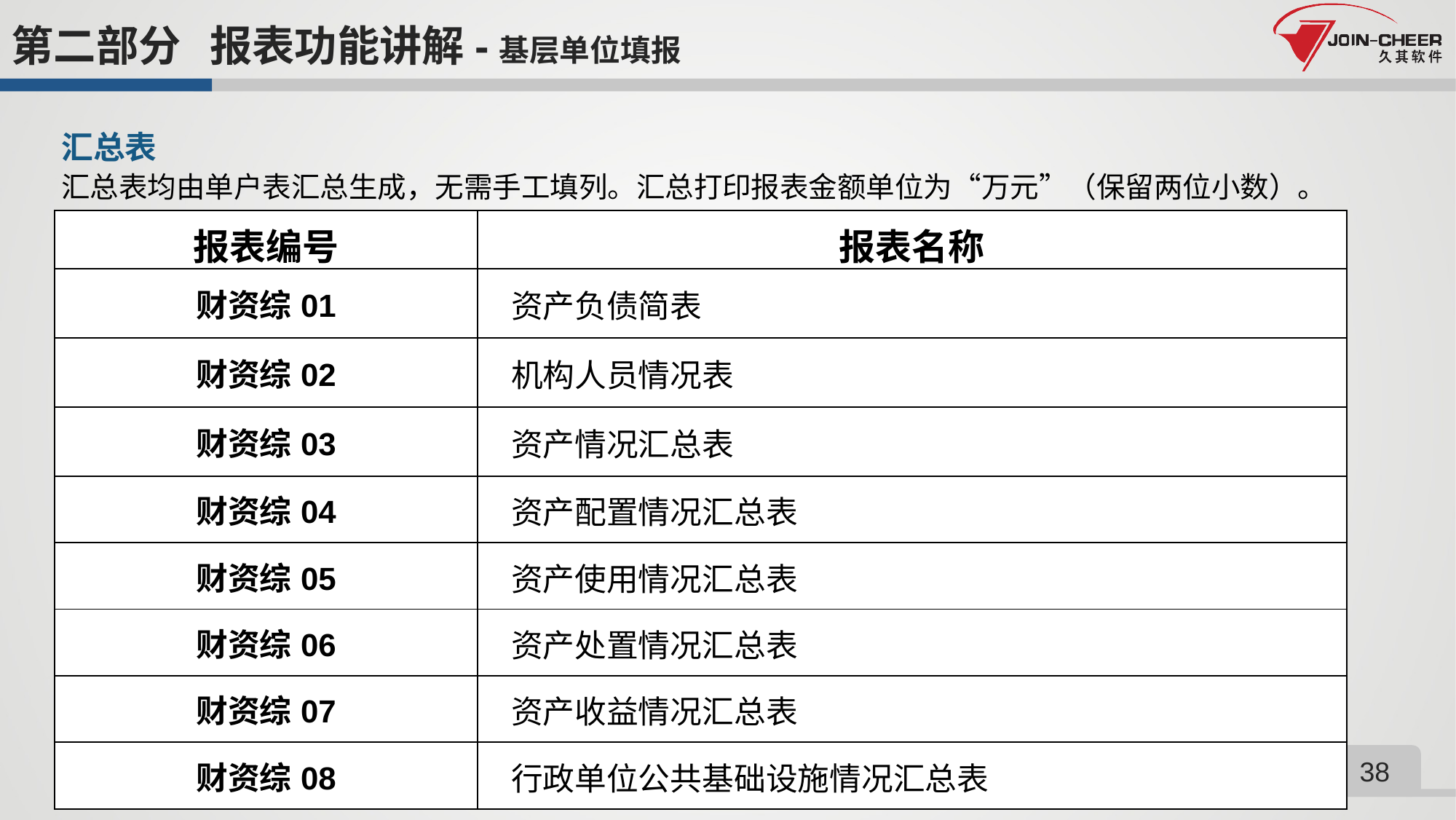

第二部分   报表功能讲解-基层单位填报
汇总表
汇总表均由单户表汇总生成，无需手工填列。汇总打印报表金额单位为“万元”（保留两位小数）。
| 报表编号 | 报表名称 |
| --- | --- |
| 财资综01 | 资产负债简表 |
| 财资综02 | 机构人员情况表 |
| 财资综03 | 资产情况汇总表 |
| 财资综04 | 资产配置情况汇总表 |
| 财资综05 | 资产使用情况汇总表 |
| 财资综06 | 资产处置情况汇总表 |
| 财资综07 | 资产收益情况汇总表 |
| 财资综08 | 行政单位公共基础设施情况汇总表 |